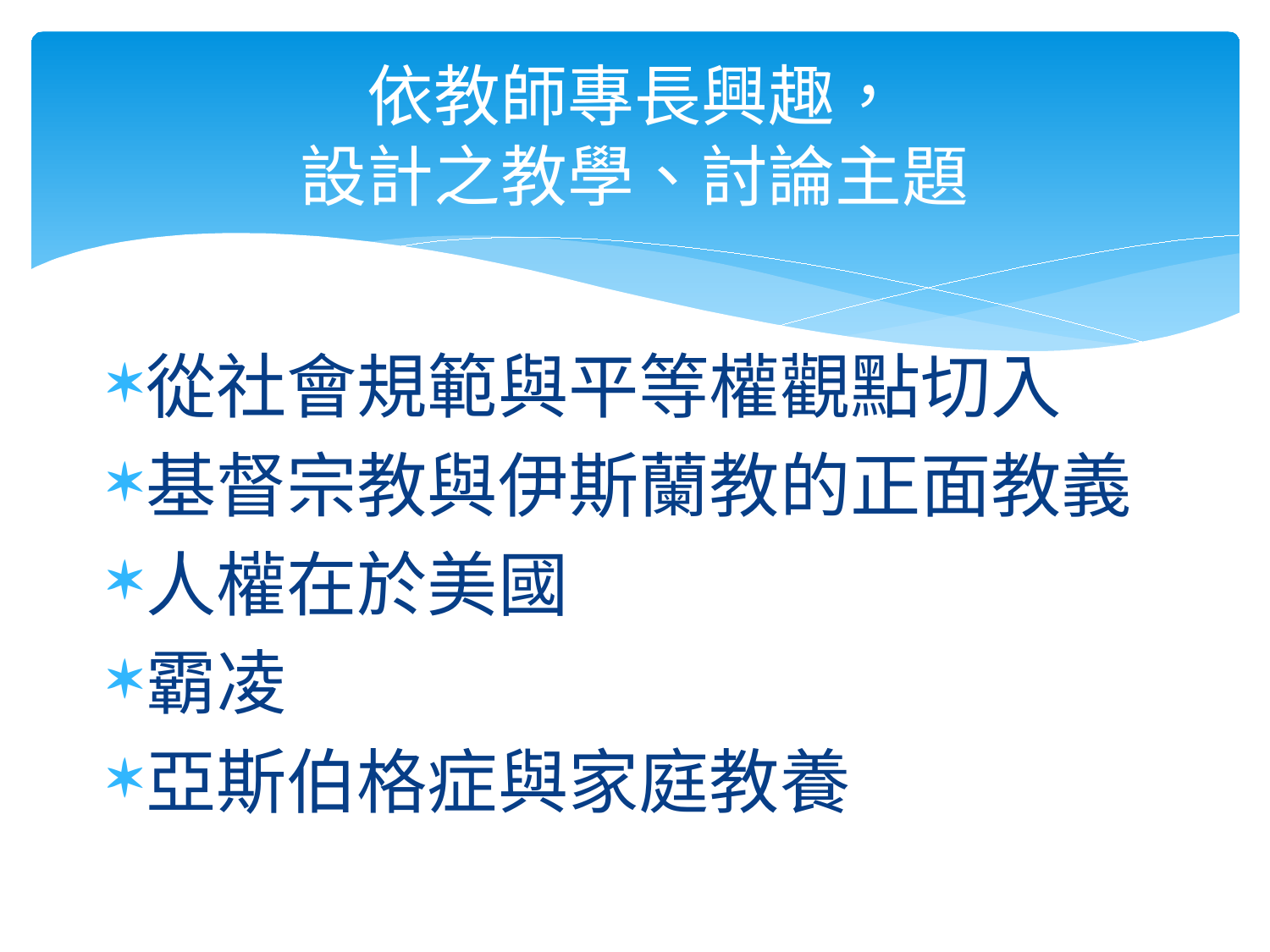

# 依教師專長興趣， 設計之教學、討論主題
從社會規範與平等權觀點切入
基督宗教與伊斯蘭教的正面教義
人權在於美國
霸凌
亞斯伯格症與家庭教養